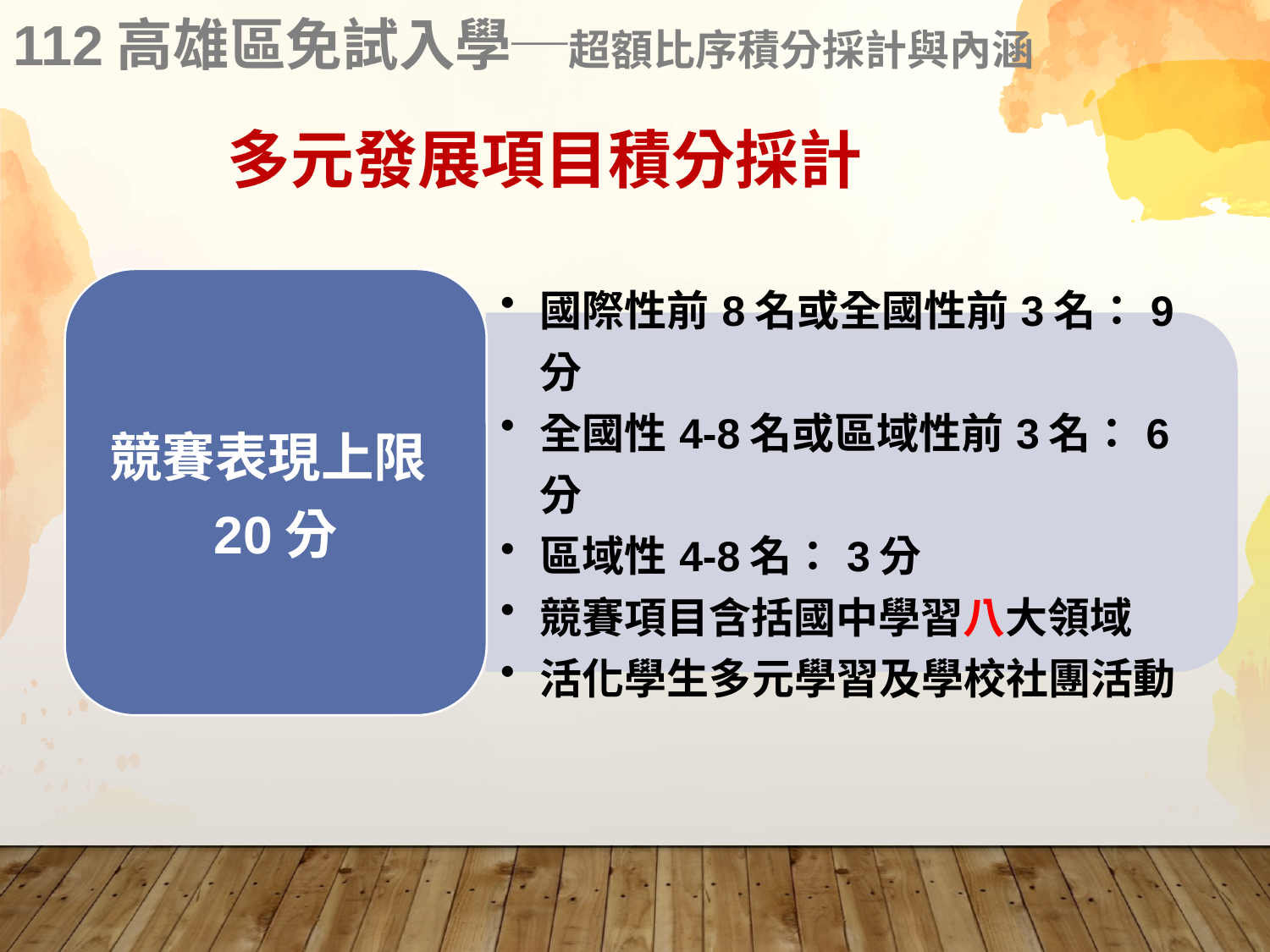

112高雄區免試入學─超額比序積分採計與內涵
多元發展項目積分採計
競賽表現上限20分
全國性4-8名或區域性前3名：6分
區域性4-8名：3分
競賽項目含括國中學習八大領域
活化學生多元學習及學校社團活動